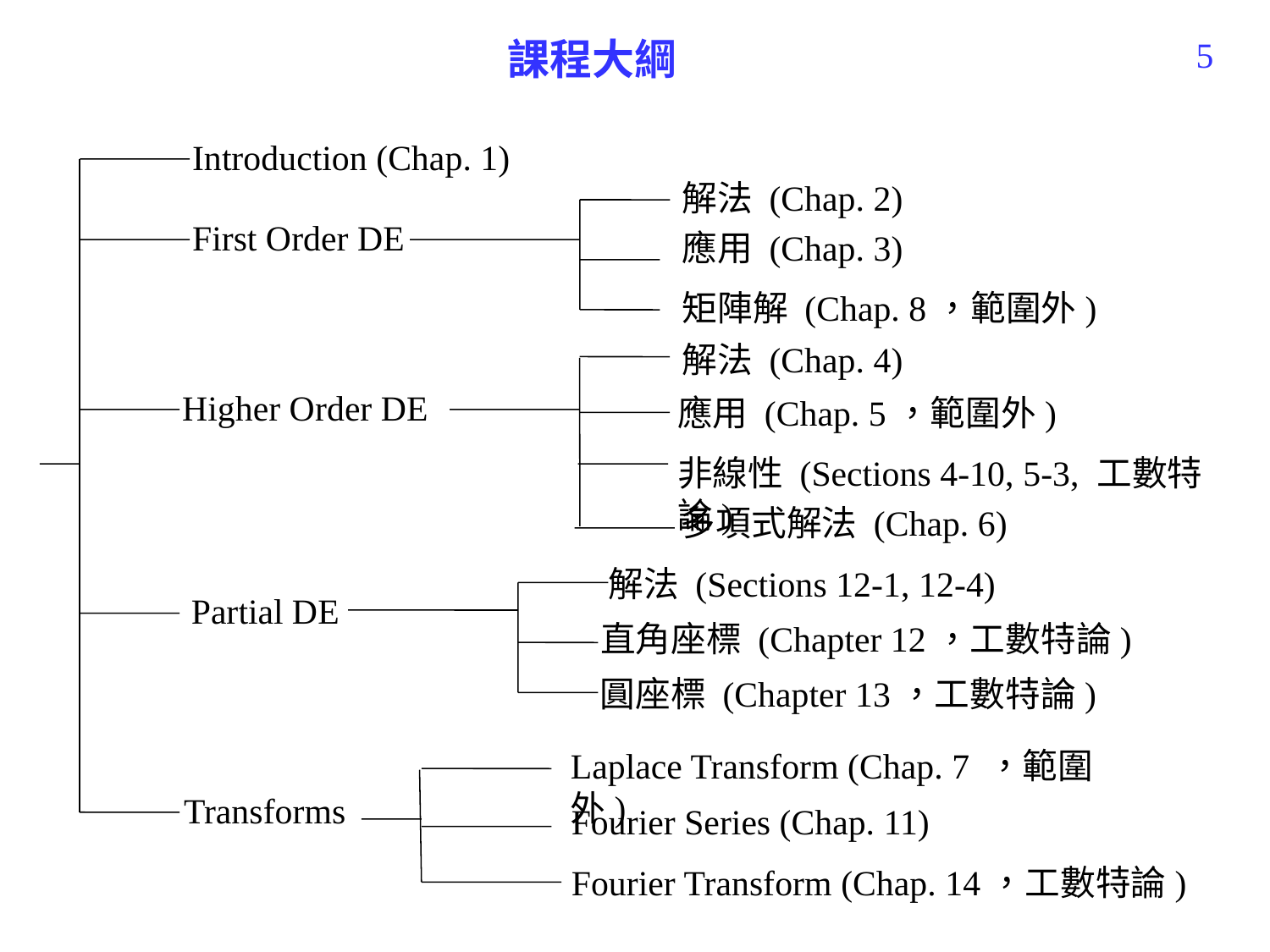

課程大綱
5
Introduction (Chap. 1)

解法 (Chap. 2)

First Order DE
應用 (Chap. 3)

矩陣解 (Chap. 8，範圍外)

解法 (Chap. 4)

Higher Order DE
應用 (Chap. 5，範圍外)

非線性 (Sections 4-10, 5-3, 工數特論)

多項式解法 (Chap. 6)

解法 (Sections 12-1, 12-4)
Partial DE

直角座標 (Chapter 12，工數特論)

圓座標 (Chapter 13，工數特論)

Laplace Transform (Chap. 7 ，範圍外)

Transforms
Fourier Series (Chap. 11)

Fourier Transform (Chap. 14，工數特論)